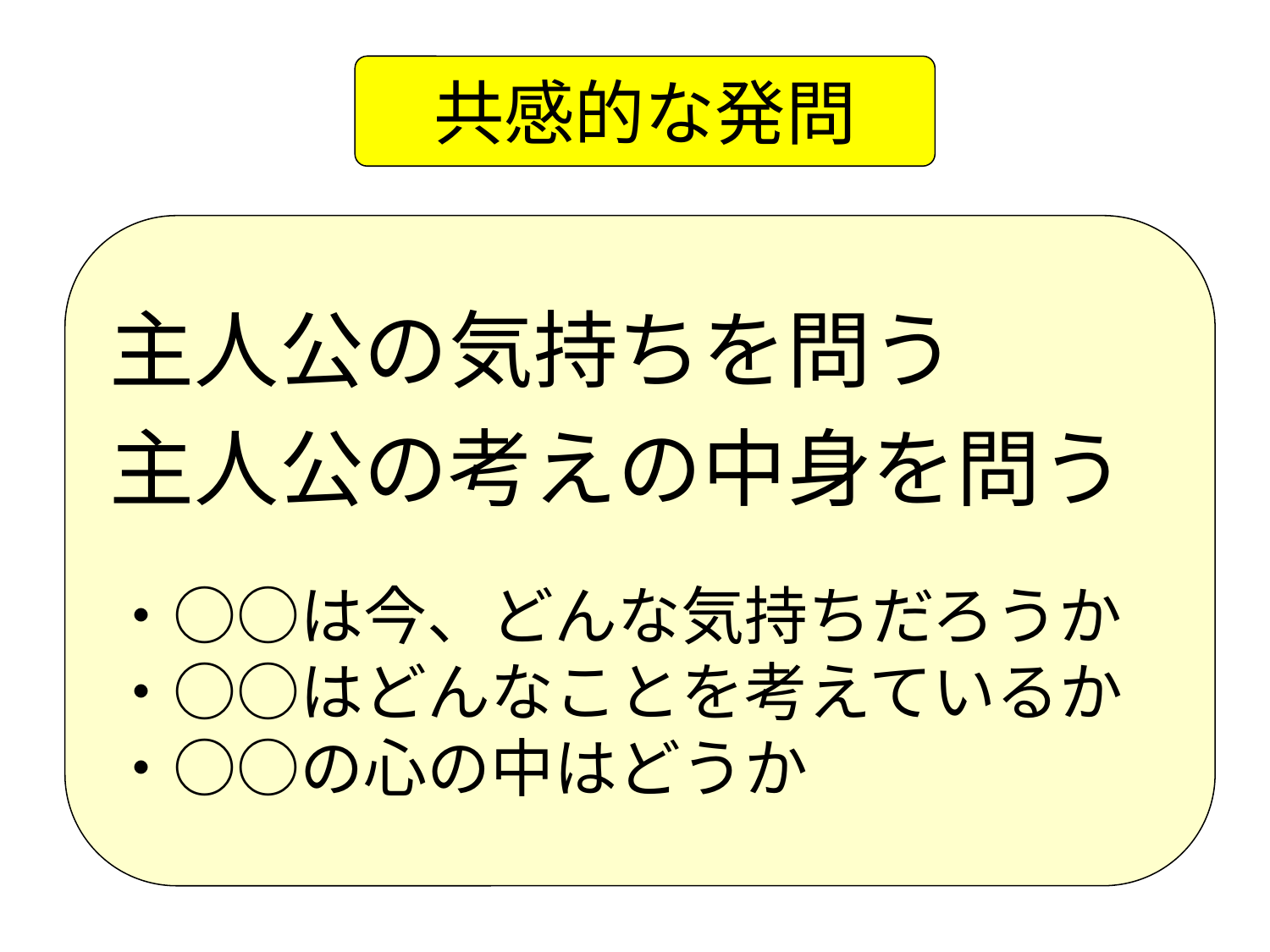

共感的な発問
主人公の気持ちを問う
主人公の考えの中身を問う

・○○は今、どんな気持ちだろうか
・○○はどんなことを考えているか
・○○の心の中はどうか